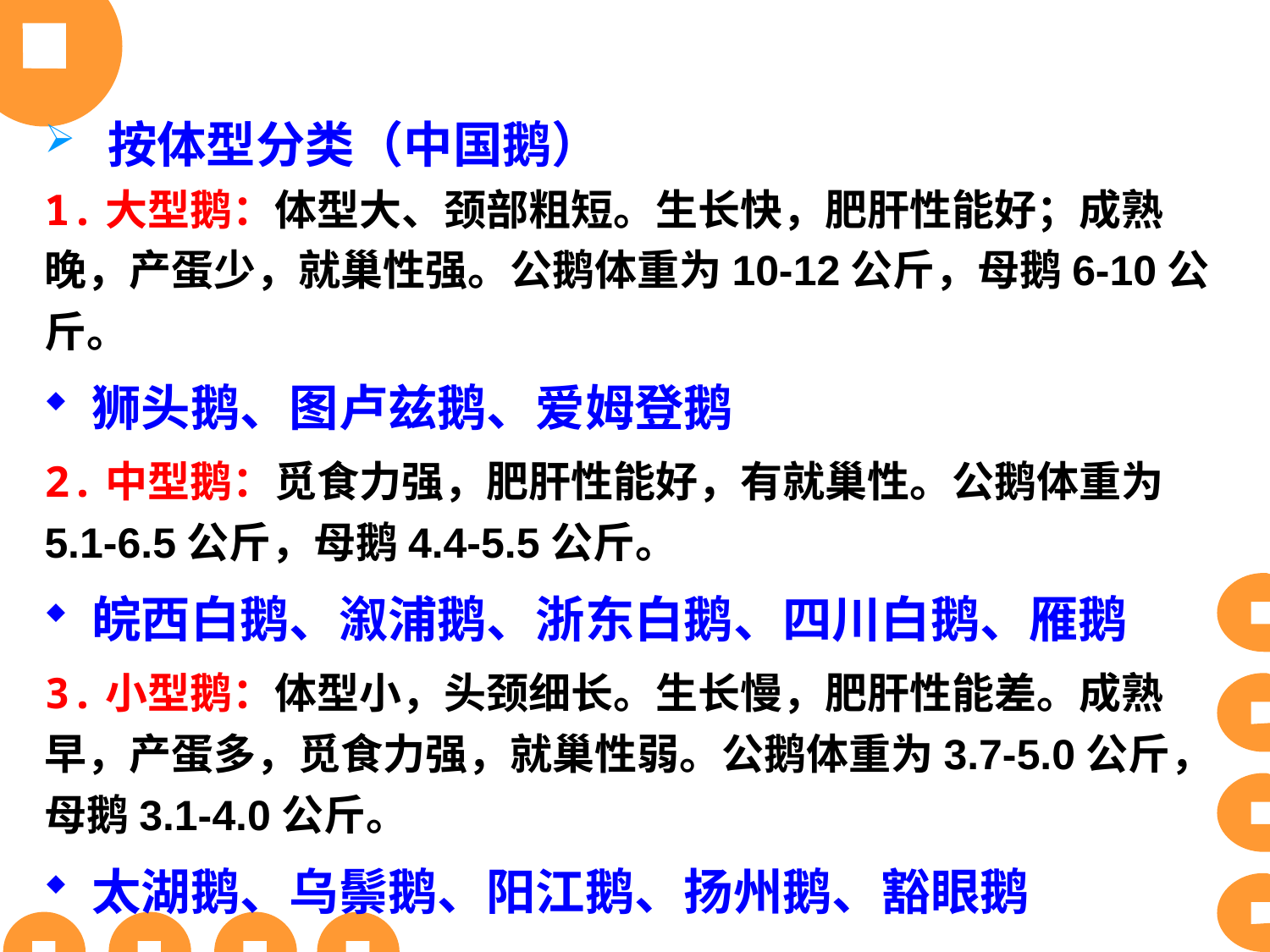

按体型分类（中国鹅）
1.大型鹅：体型大、颈部粗短。生长快，肥肝性能好；成熟晚，产蛋少，就巢性强。公鹅体重为10-12公斤，母鹅6-10公斤。
狮头鹅、图卢兹鹅、爱姆登鹅
2.中型鹅：觅食力强，肥肝性能好，有就巢性。公鹅体重为5.1-6.5公斤，母鹅4.4-5.5公斤。
皖西白鹅、溆浦鹅、浙东白鹅、四川白鹅、雁鹅
3.小型鹅：体型小，头颈细长。生长慢，肥肝性能差。成熟早，产蛋多，觅食力强，就巢性弱。公鹅体重为3.7-5.0公斤，母鹅3.1-4.0公斤。
太湖鹅、乌鬃鹅、阳江鹅、扬州鹅、豁眼鹅